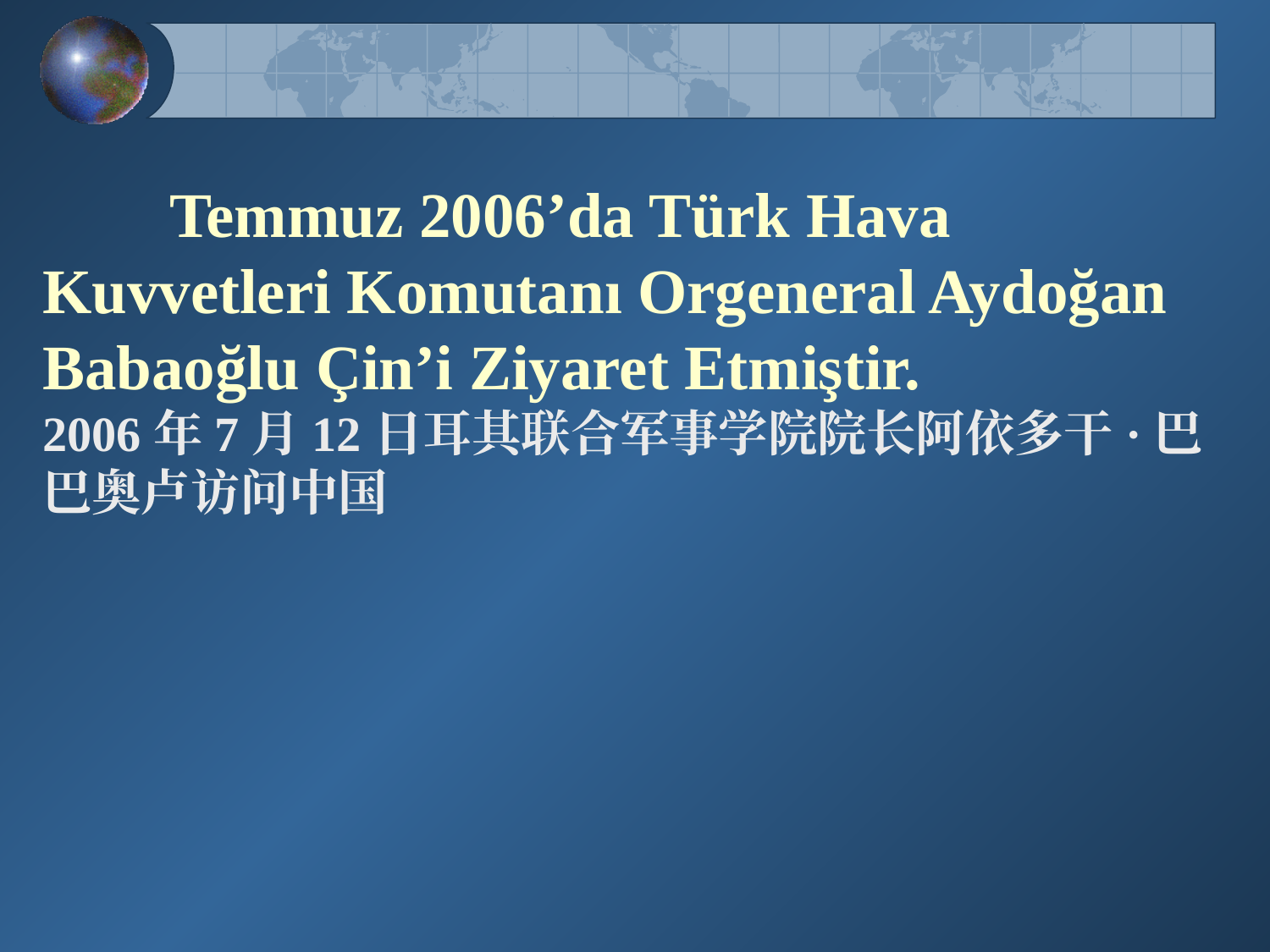

# Temmuz 2006’da Türk Hava Kuvvetleri Komutanı Orgeneral Aydoğan Babaoğlu Çin’i Ziyaret Etmiştir. 2006年7月12日耳其联合军事学院院长阿依多干·巴巴奥卢访问中国